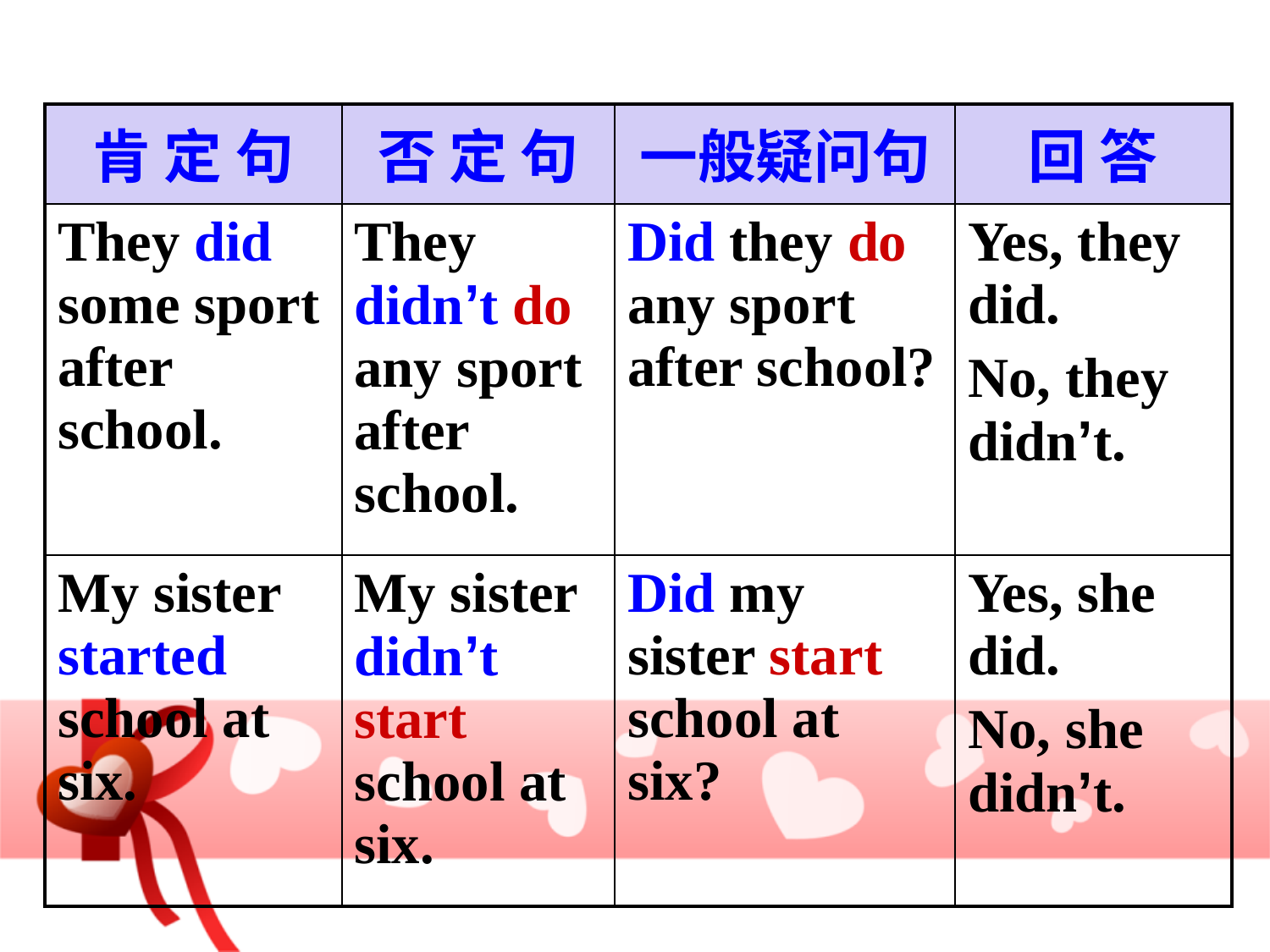

| 肯 定 句 | 否 定 句 | 一般疑问句 | 回 答 |
| --- | --- | --- | --- |
| They did some sport after school. | They didn’t do any sport after school. | Did they do any sport after school? | Yes, they did. No, they didn’t. |
| My sister started school at six. | My sister didn’t start school at six. | Did my sister start school at six? | Yes, she did. No, she didn’t. |